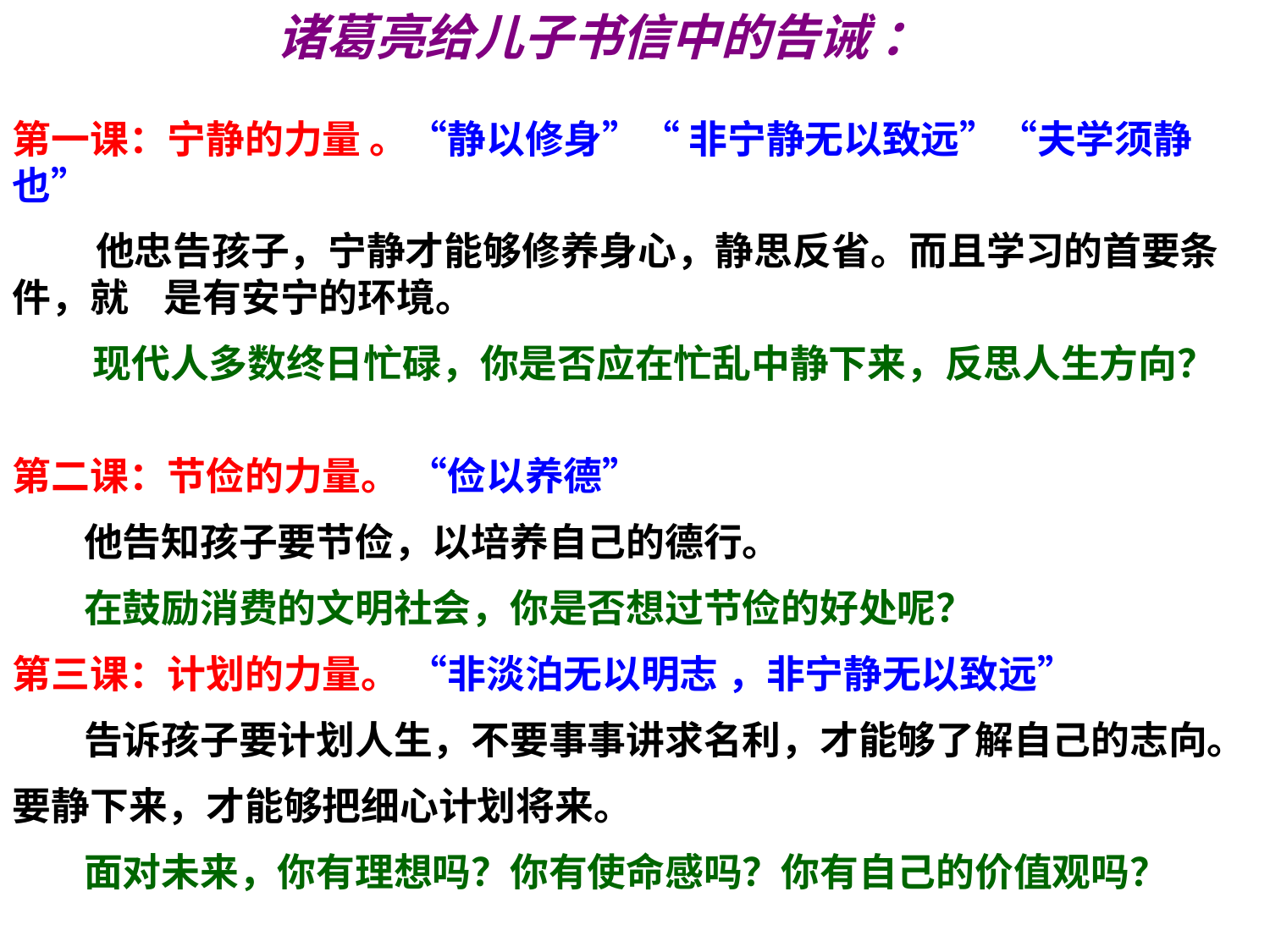

诸葛亮给儿子书信中的告诫 ：

第一课：宁静的力量 。“静以修身”“ 非宁静无以致远”“夫学须静也”
　     他忠告孩子，宁静才能够修养身心，静思反省。而且学习的首要条件，就    是有安宁的环境。
        现代人多数终日忙碌，你是否应在忙乱中静下来，反思人生方向？
第二课：节俭的力量。 “俭以养德”
       他告知孩子要节俭，以培养自己的德行。
       在鼓励消费的文明社会，你是否想过节俭的好处呢？
第三课：计划的力量。 “非淡泊无以明志 ，非宁静无以致远”
       告诉孩子要计划人生，不要事事讲求名利，才能够了解自己的志向。
要静下来，才能够把细心计划将来。
       面对未来，你有理想吗？你有使命感吗？你有自己的价值观吗？